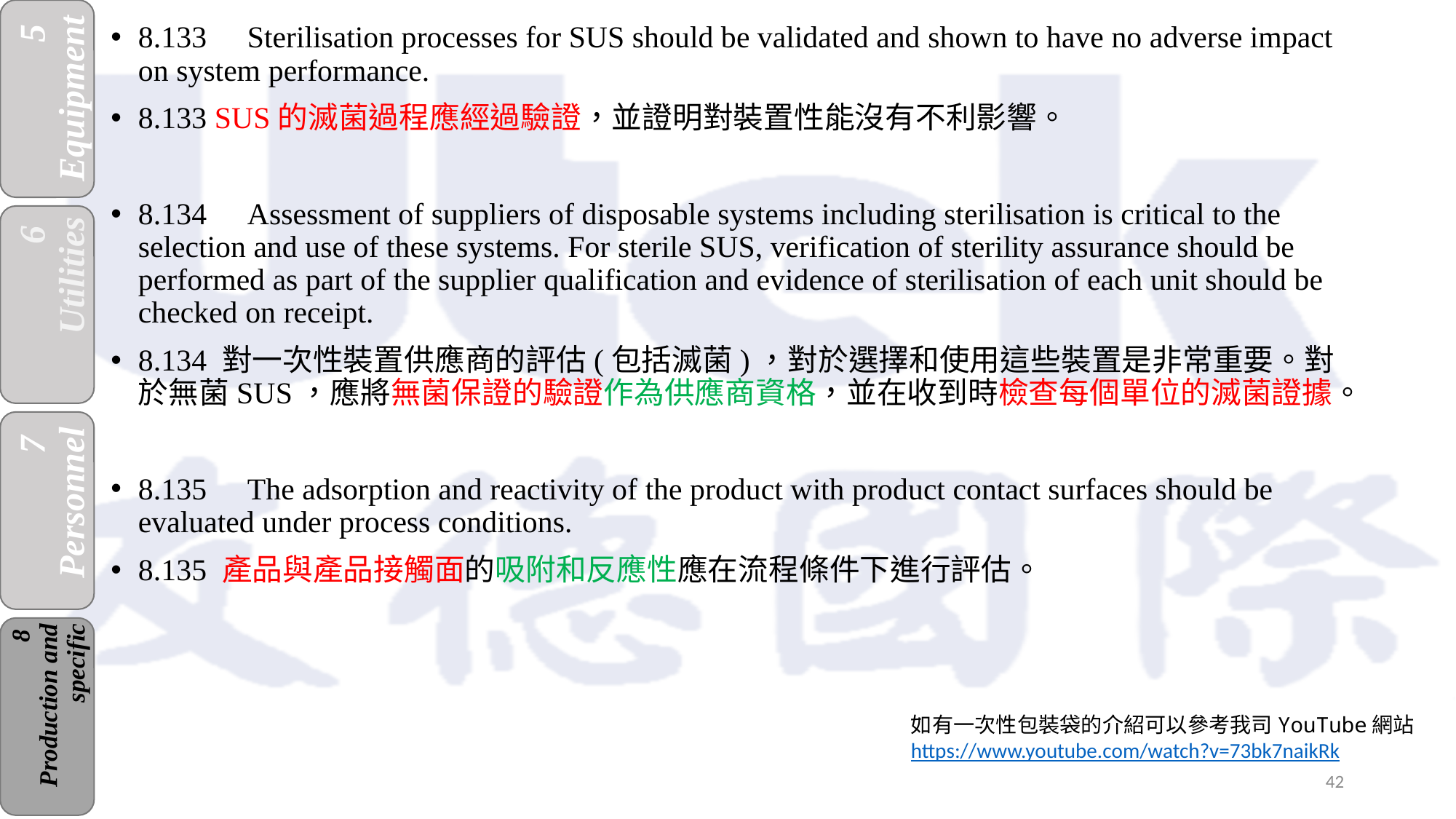

8.133	Sterilisation processes for SUS should be validated and shown to have no adverse impact on system performance.
8.133 SUS的滅菌過程應經過驗證，並證明對裝置性能沒有不利影響。

8.134	Assessment of suppliers of disposable systems including sterilisation is critical to the selection and use of these systems. For sterile SUS, verification of sterility assurance should be performed as part of the supplier qualification and evidence of sterilisation of each unit should be checked on receipt.
8.134 對一次性裝置供應商的評估(包括滅菌)，對於選擇和使用這些裝置是非常重要。對於無菌SUS，應將無菌保證的驗證作為供應商資格，並在收到時檢查每個單位的滅菌證據。

8.135	The adsorption and reactivity of the product with product contact surfaces should be evaluated under process conditions.
8.135 產品與產品接觸面的吸附和反應性應在流程條件下進行評估。

如有一次性包裝袋的介紹可以參考我司YouTube網站
https://www.youtube.com/watch?v=73bk7naikRk
42